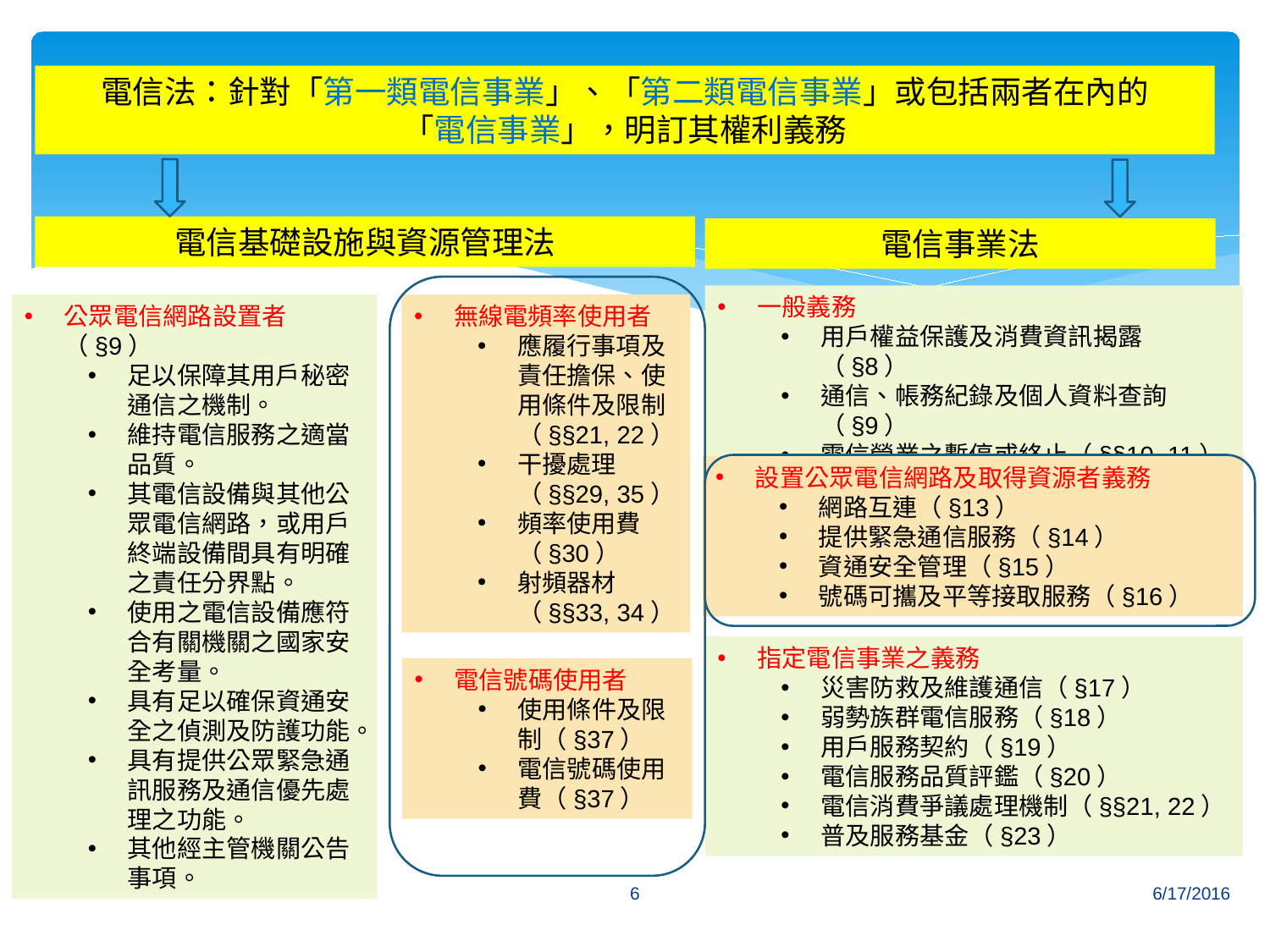

#
電信法：針對「第一類電信事業」、「第二類電信事業」或包括兩者在內的
「電信事業」，明訂其權利義務

電信基礎設施與資源管理法
電信事業法

一般義務
用戶權益保護及消費資訊揭露（§8）
通信、帳務紀錄及個人資料查詢（§9）
電信營業之暫停或終止（§§10, 11）
普及服務的定義（§12）
公眾電信網路設置者（§9）
足以保障其用戶秘密通信之機制。
維持電信服務之適當品質。
其電信設備與其他公眾電信網路，或用戶終端設備間具有明確之責任分界點。
使用之電信設備應符合有關機關之國家安全考量。
具有足以確保資通安全之偵測及防護功能。
具有提供公眾緊急通訊服務及通信優先處理之功能。
其他經主管機關公告事項。
無線電頻率使用者
應履行事項及責任擔保、使用條件及限制（§§21, 22）
干擾處理（§§29, 35）
頻率使用費（§30）
射頻器材（§§33, 34）

設置公眾電信網路及取得資源者義務
網路互連（§13）
提供緊急通信服務（§14）
資通安全管理（§15）
號碼可攜及平等接取服務（§16）
指定電信事業之義務
災害防救及維護通信（§17）
弱勢族群電信服務（§18）
用戶服務契約（§19）
電信服務品質評鑑（§20）
電信消費爭議處理機制（§§21, 22）
普及服務基金（§23）
電信號碼使用者
使用條件及限制（§37）
電信號碼使用費（§37）
6
6/17/2016